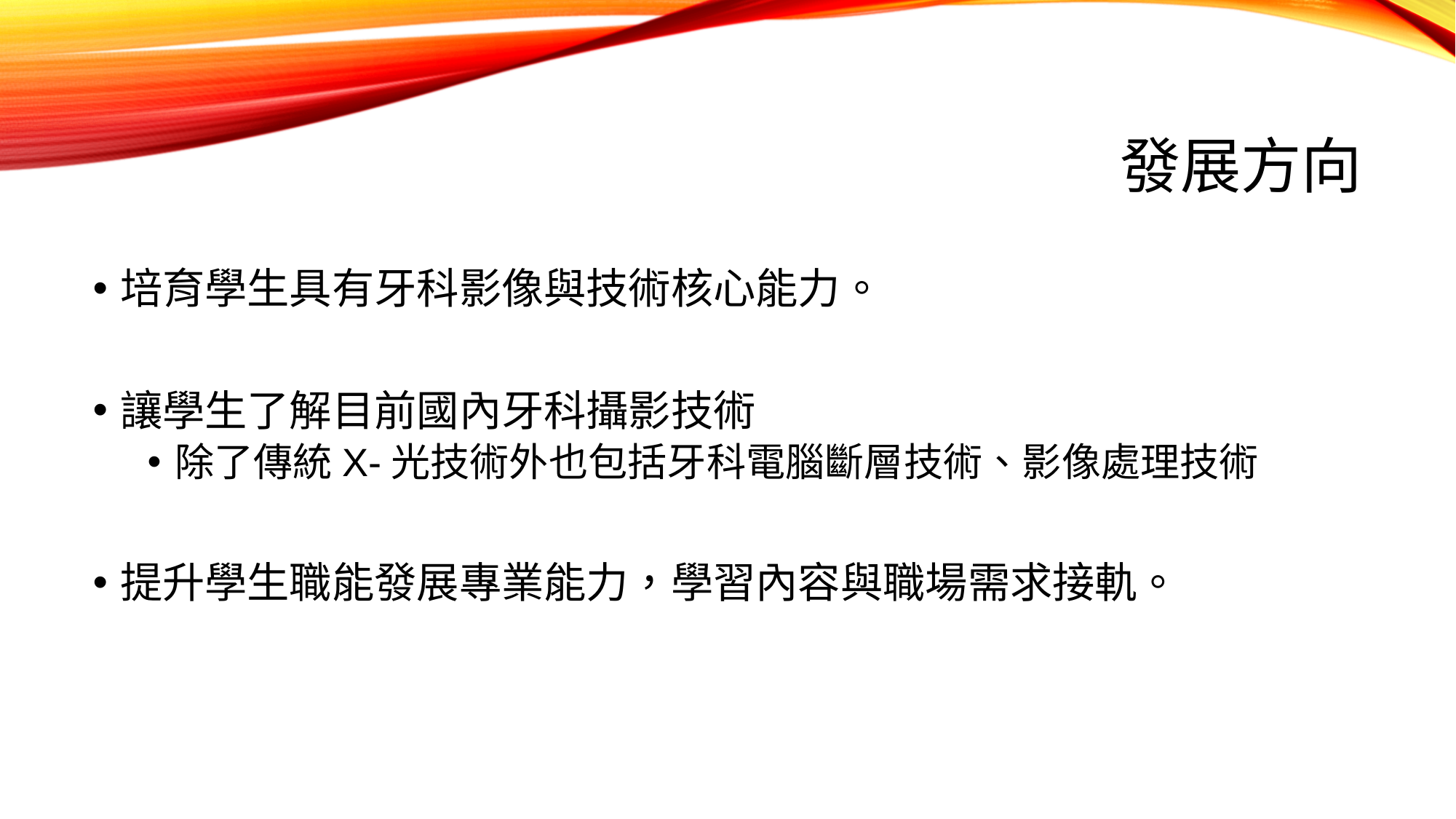

# 發展方向
培育學生具有牙科影像與技術核心能力。

讓學生了解目前國內牙科攝影技術
除了傳統X-光技術外也包括牙科電腦斷層技術、影像處理技術

提升學生職能發展專業能力，學習內容與職場需求接軌。